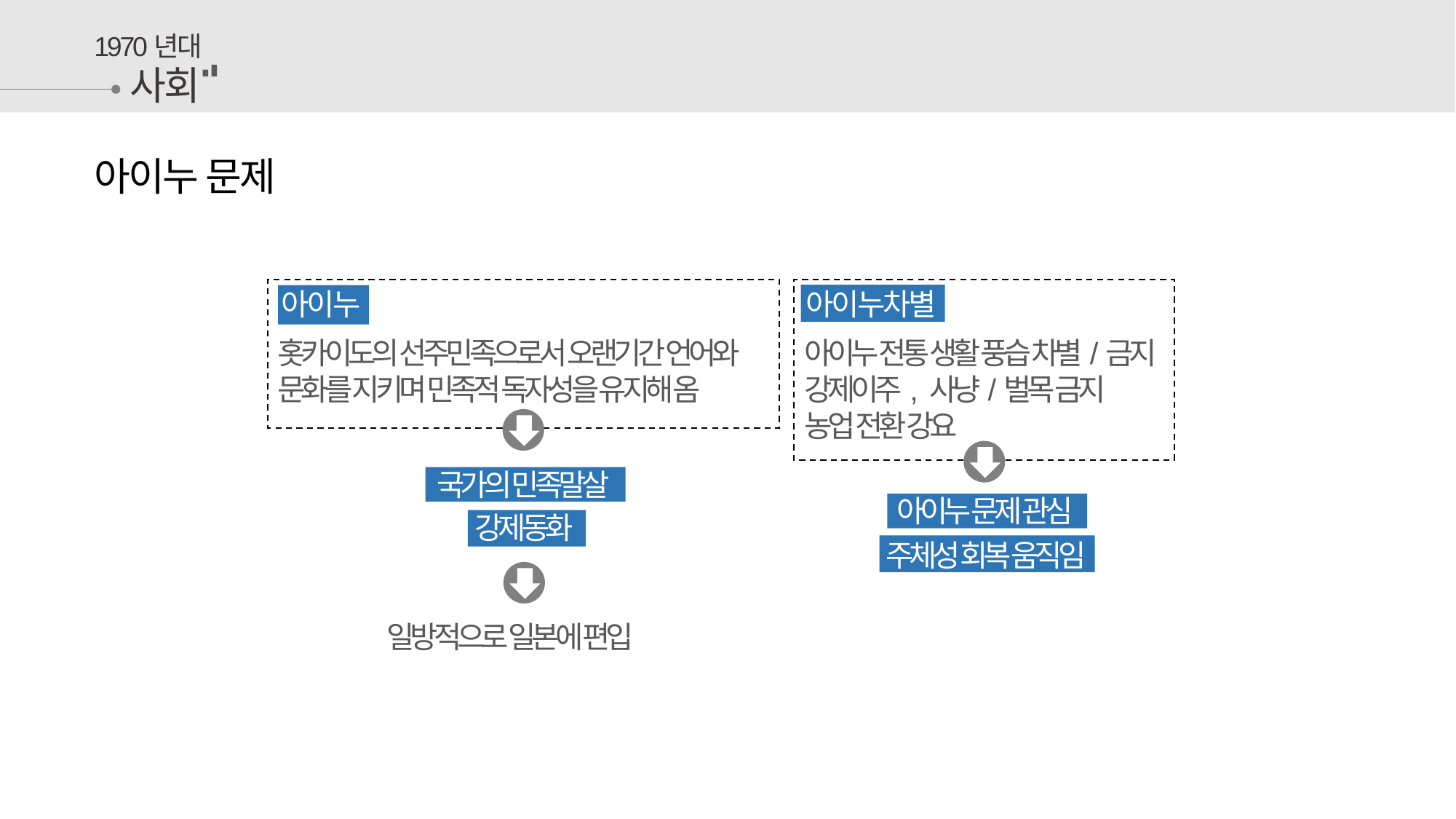

1970년대

사회
아이누 문제

아이누
홋카이도의 선주민족으로서 오랜기간 언어와 문화를 지키며 민족적 독자성을 유지해 옴

아이누차별
아이누 전통 생활 풍습 차별/금지
강제이주, 사냥/벌목 금지
농업 전환 강요

국가의 민족말살

아이누 문제 관심

강제동화

주체성 회복 움직임

일방적으로 일본에 편입